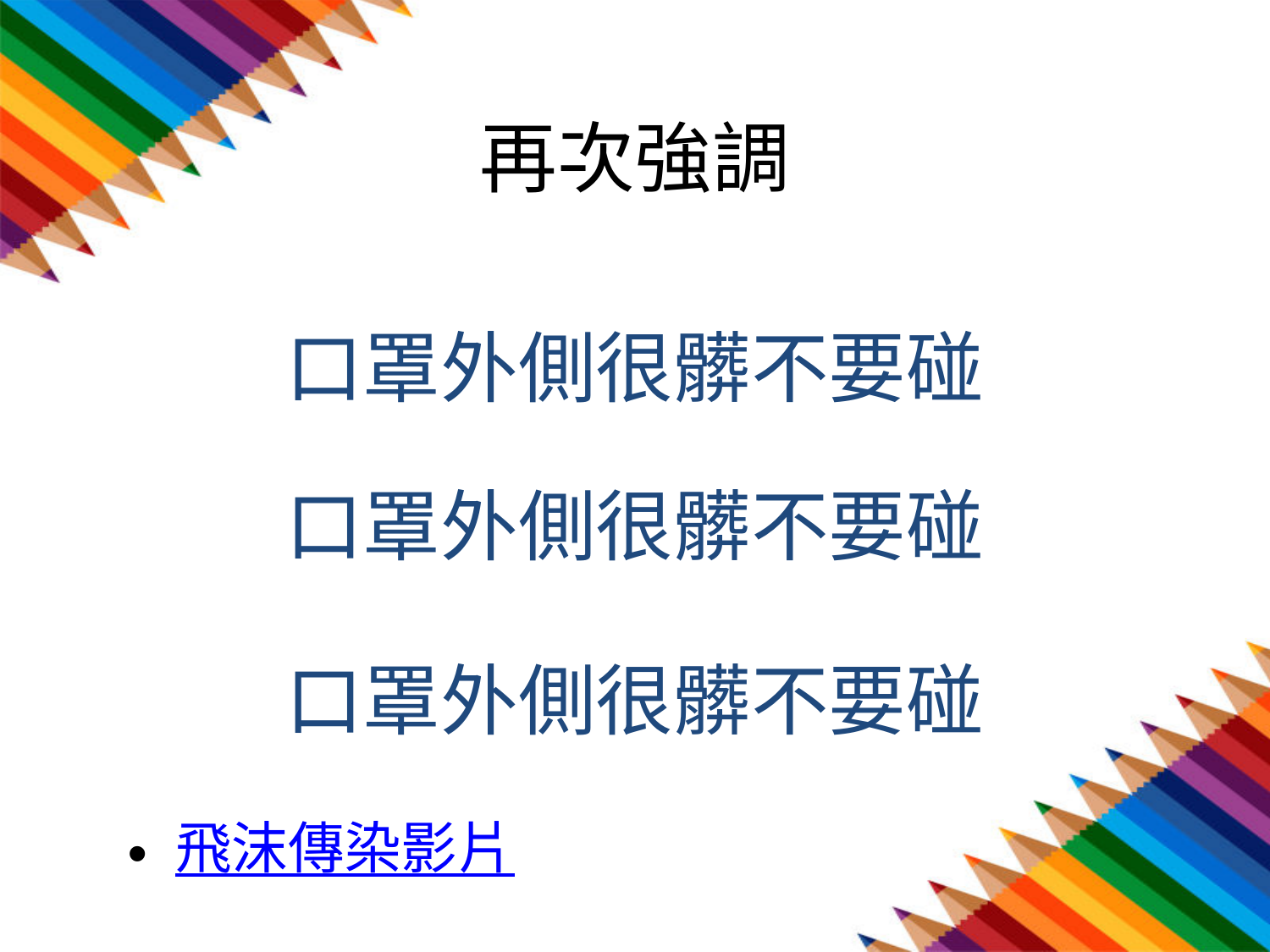

# 再次強調
口罩外側很髒不要碰
口罩外側很髒不要碰
口罩外側很髒不要碰
飛沫傳染影片